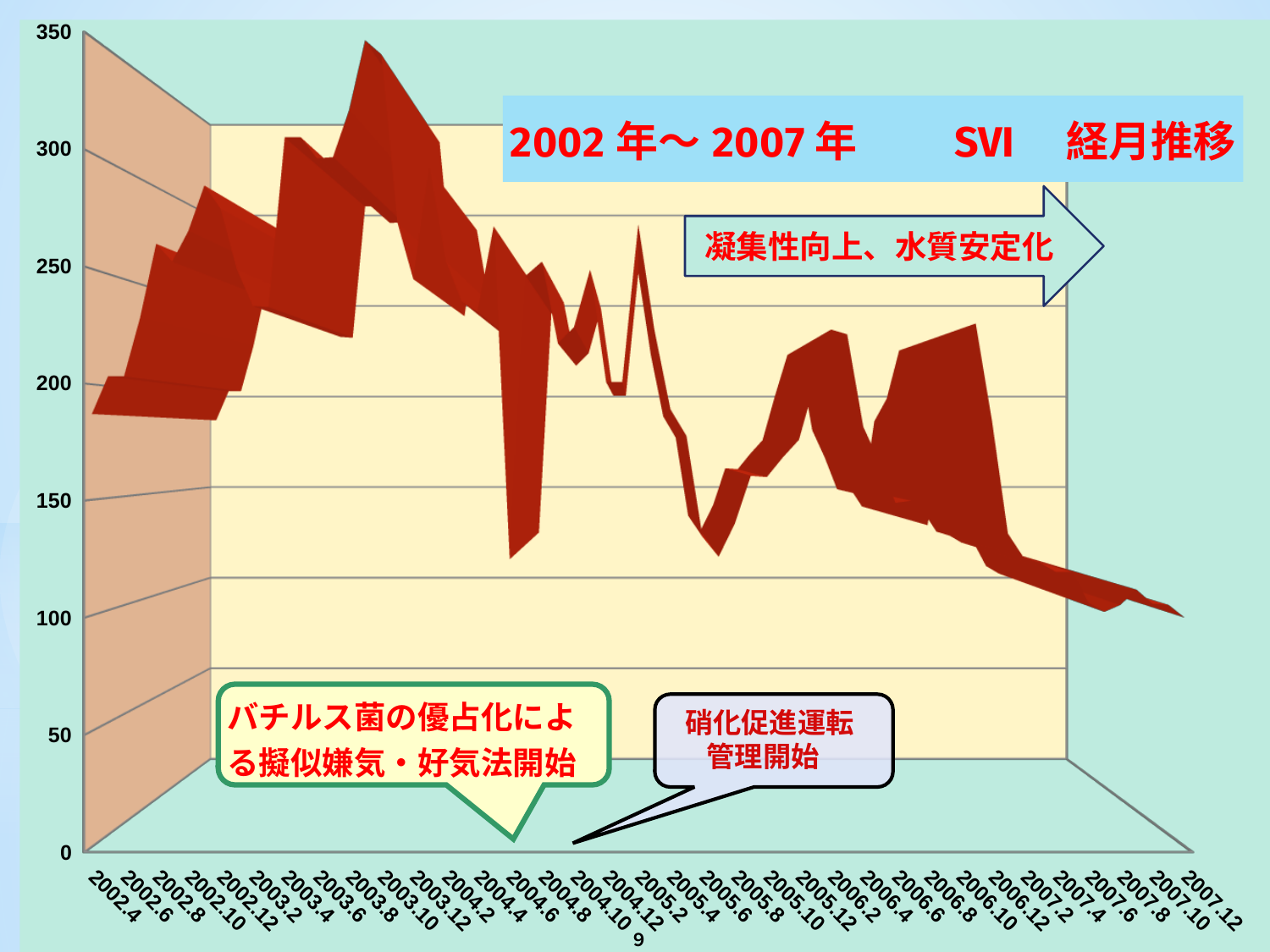

[unsupported chart]

凝集性向上、水質安定化
 硝化促進運転
　 管理開始
９